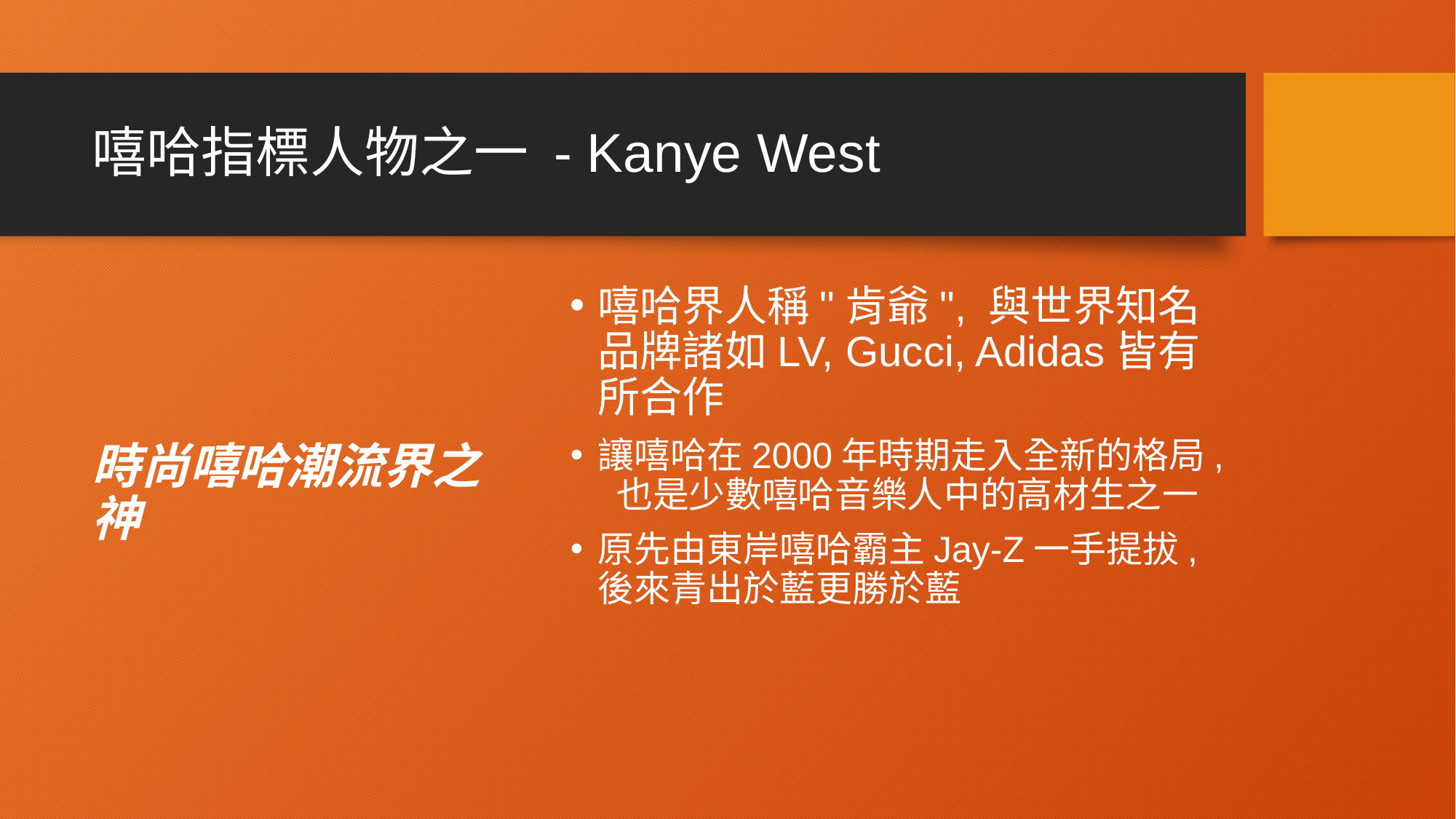

# 嘻哈指標人物之一 - Kanye West
時尚嘻哈潮流界之神
嘻哈界人稱"肯爺", 與世界知名品牌諸如LV, Gucci, Adidas皆有所合作
讓嘻哈在2000年時期走入全新的格局, 也是少數嘻哈音樂人中的高材生之一
原先由東岸嘻哈霸主Jay-Z一手提拔,後來青出於藍更勝於藍